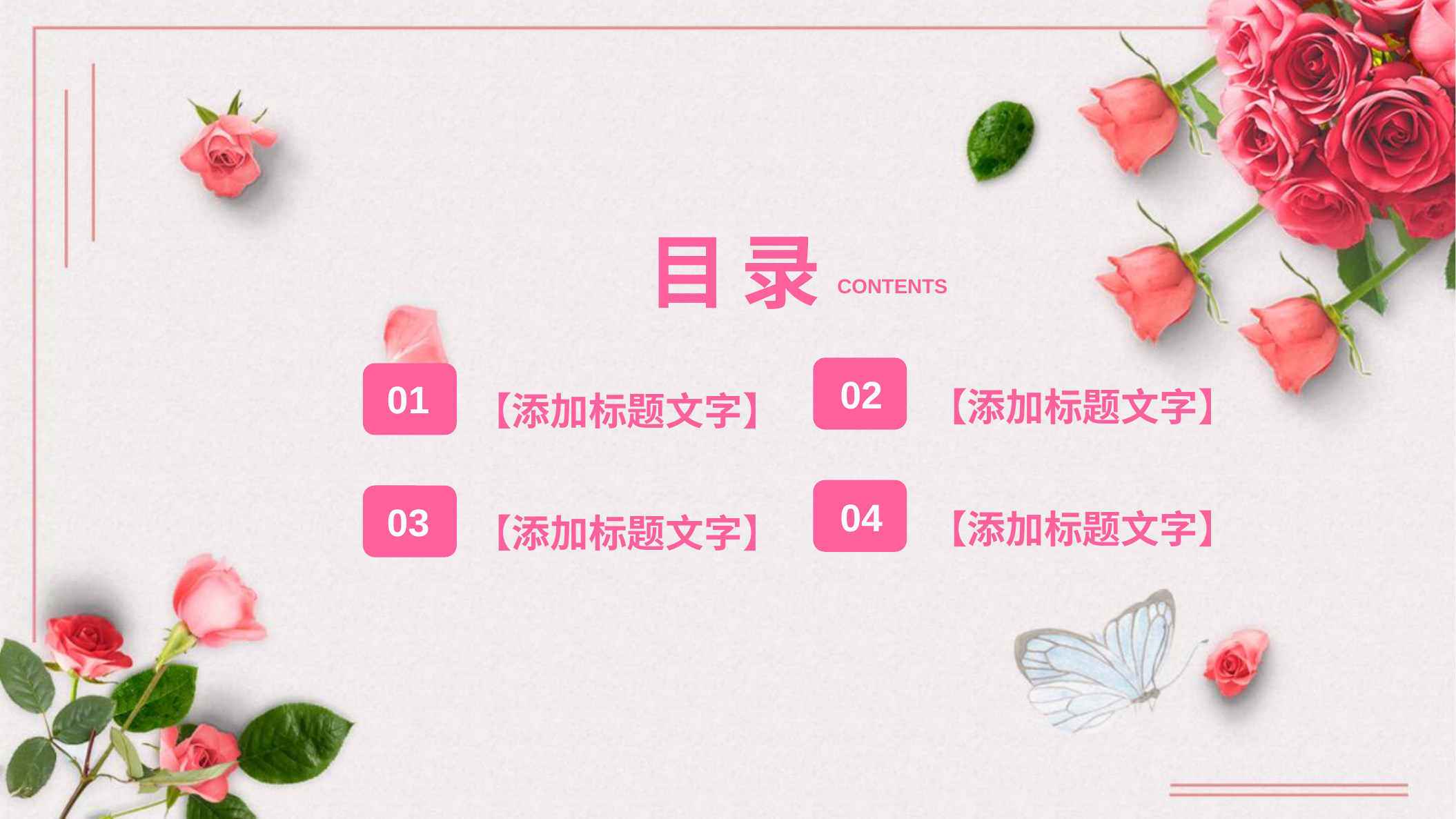

目 录
CONTENTS
02
【添加标题文字】
01

【添加标题文字】

04
【添加标题文字】
03

【添加标题文字】